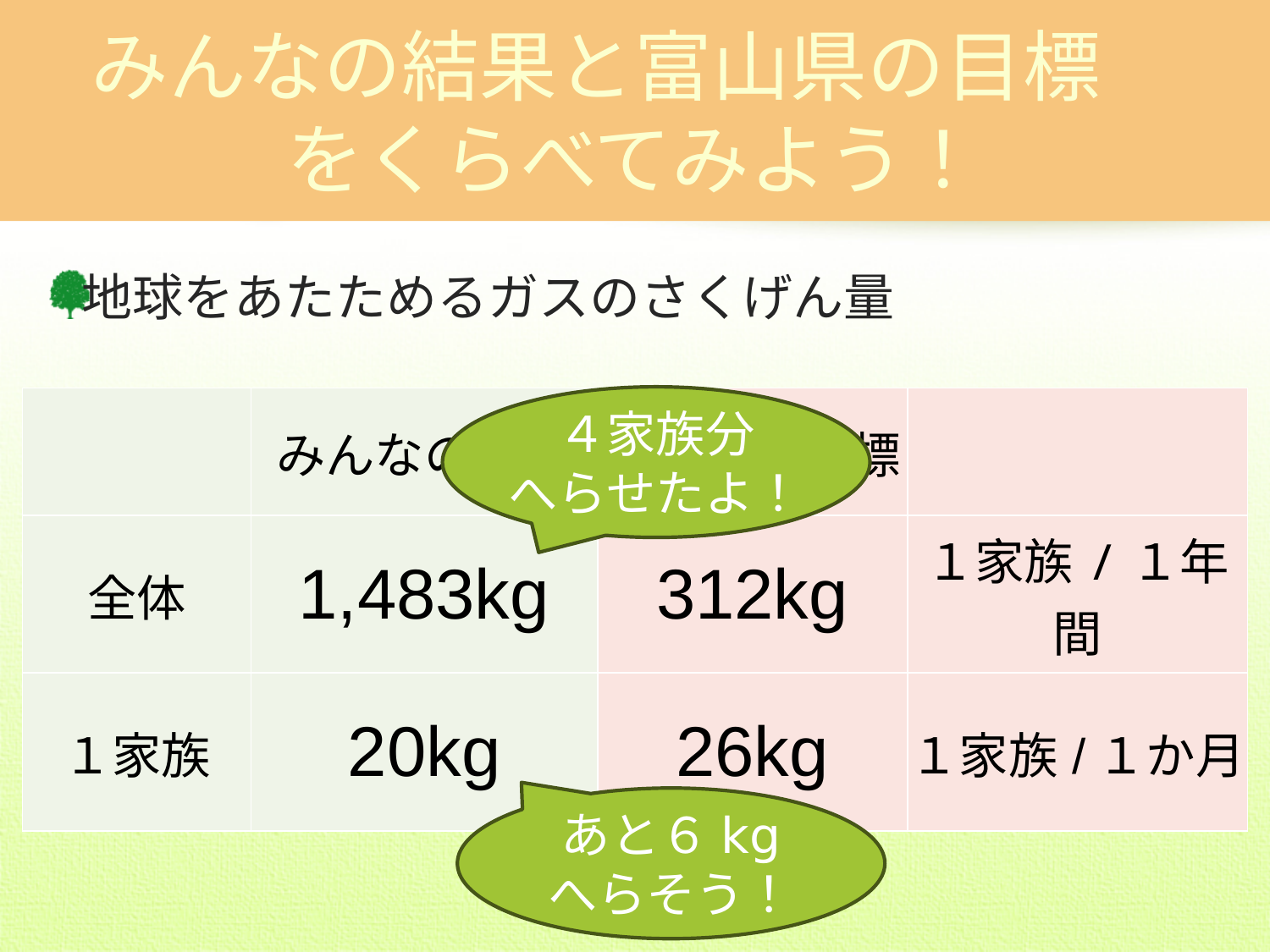

みんなの結果と富山県の目標
をくらべてみよう！
地球をあたためるガスのさくげん量

４家族分
へらせたよ！
|  | みんなの結果 | 富山県の目標 |  |
| --- | --- | --- | --- |
| 全体 | 1,483kg | 312kg | １家族/１年間 |
| １家族 | 20kg | 26kg | １家族/１か月 |
あと６kg
へらそう！